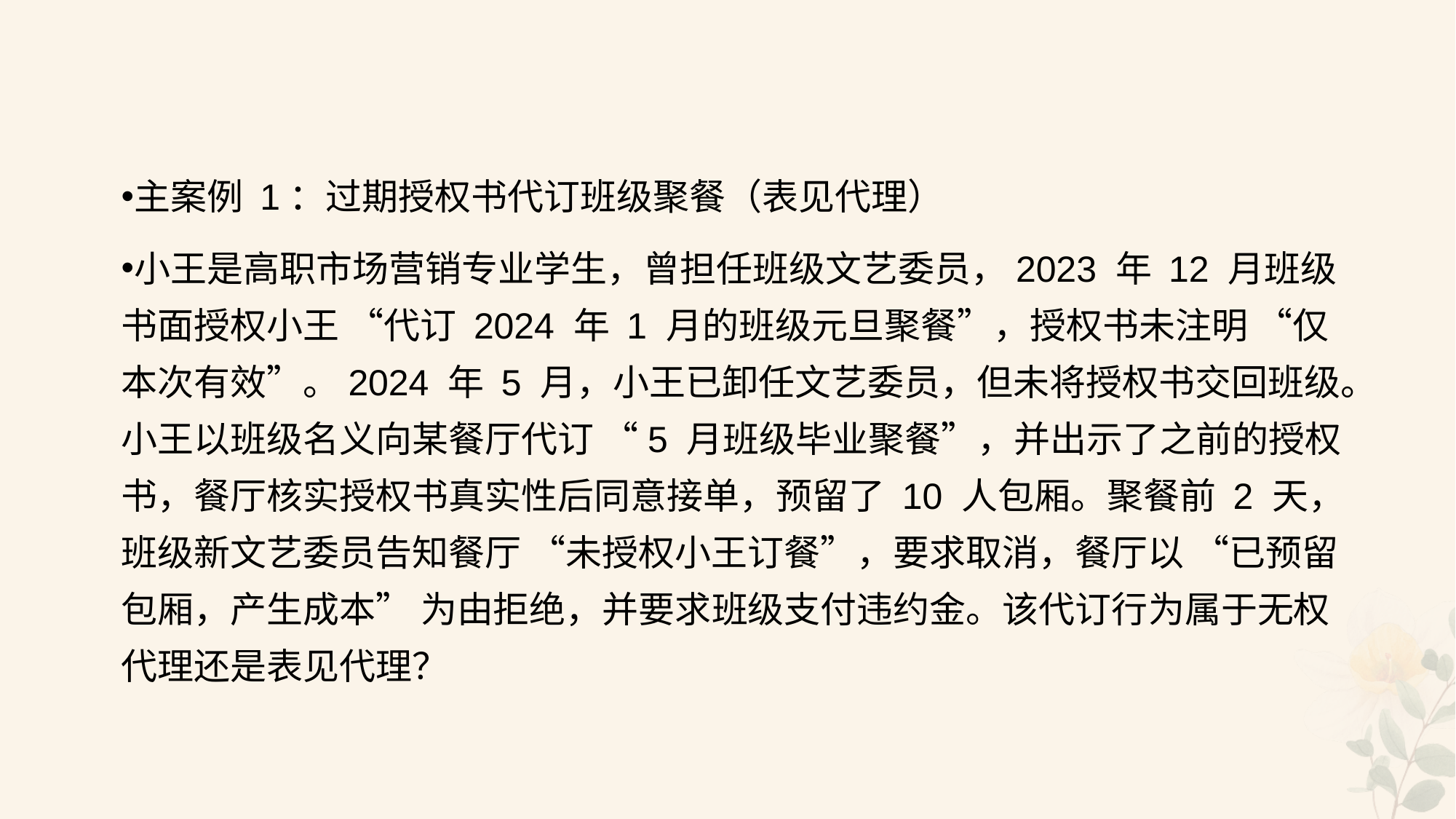

#
主案例 1：过期授权书代订班级聚餐（表见代理）
小王是高职市场营销专业学生，曾担任班级文艺委员，2023 年 12 月班级书面授权小王 “代订 2024 年 1 月的班级元旦聚餐”，授权书未注明 “仅本次有效”。2024 年 5 月，小王已卸任文艺委员，但未将授权书交回班级。小王以班级名义向某餐厅代订 “5 月班级毕业聚餐”，并出示了之前的授权书，餐厅核实授权书真实性后同意接单，预留了 10 人包厢。聚餐前 2 天，班级新文艺委员告知餐厅 “未授权小王订餐”，要求取消，餐厅以 “已预留包厢，产生成本” 为由拒绝，并要求班级支付违约金。该代订行为属于无权代理还是表见代理？